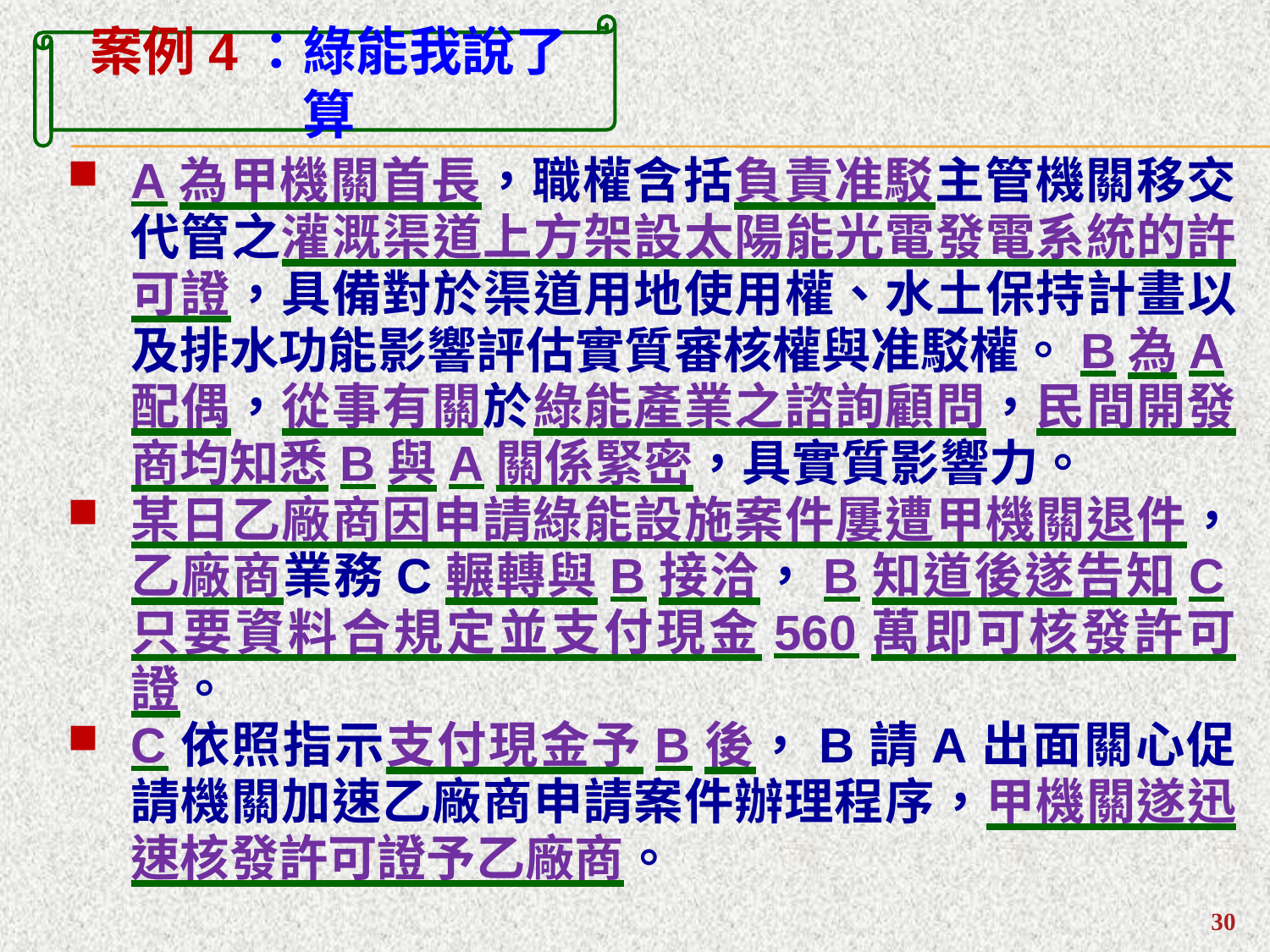

案例4：綠能我說了算
A為甲機關首長，職權含括負責准駁主管機關移交代管之灌溉渠道上方架設太陽能光電發電系統的許可證，具備對於渠道用地使用權、水土保持計畫以及排水功能影響評估實質審核權與准駁權。B為A配偶，從事有關於綠能產業之諮詢顧問，民間開發商均知悉B與A關係緊密，具實質影響力。
某日乙廠商因申請綠能設施案件屢遭甲機關退件，乙廠商業務C輾轉與B接洽，B知道後遂告知C只要資料合規定並支付現金560萬即可核發許可證。
C依照指示支付現金予B後，B請A出面關心促請機關加速乙廠商申請案件辦理程序，甲機關遂迅速核發許可證予乙廠商。
30